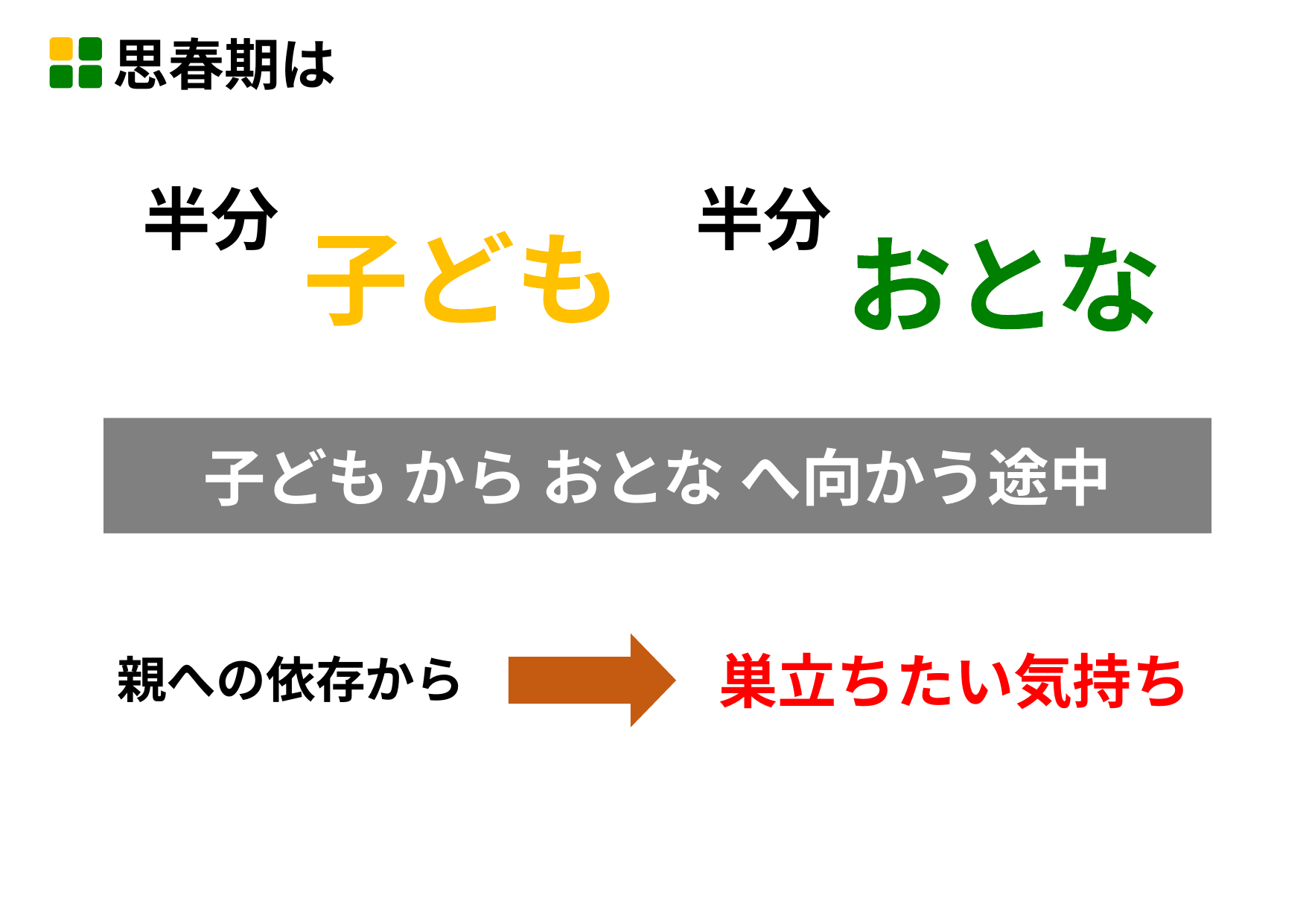

思春期は

子ども
おとな
半分
半分
子ども から おとな へ向かう途中

巣立ちたい気持ち
親への依存から